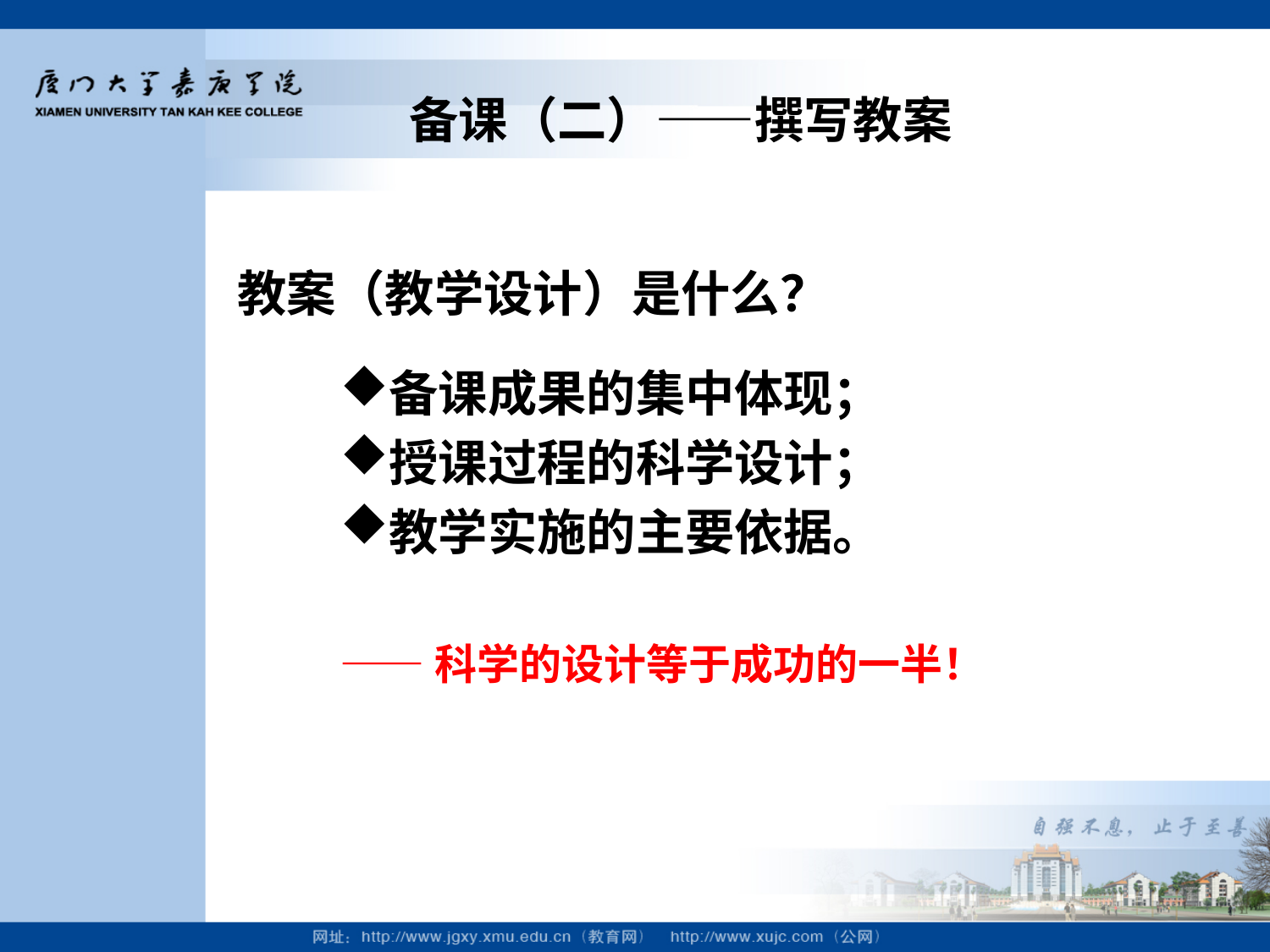

# 备课（二）——撰写教案
教案（教学设计）是什么？
备课成果的集中体现；
授课过程的科学设计；
教学实施的主要依据。

——科学的设计等于成功的一半！